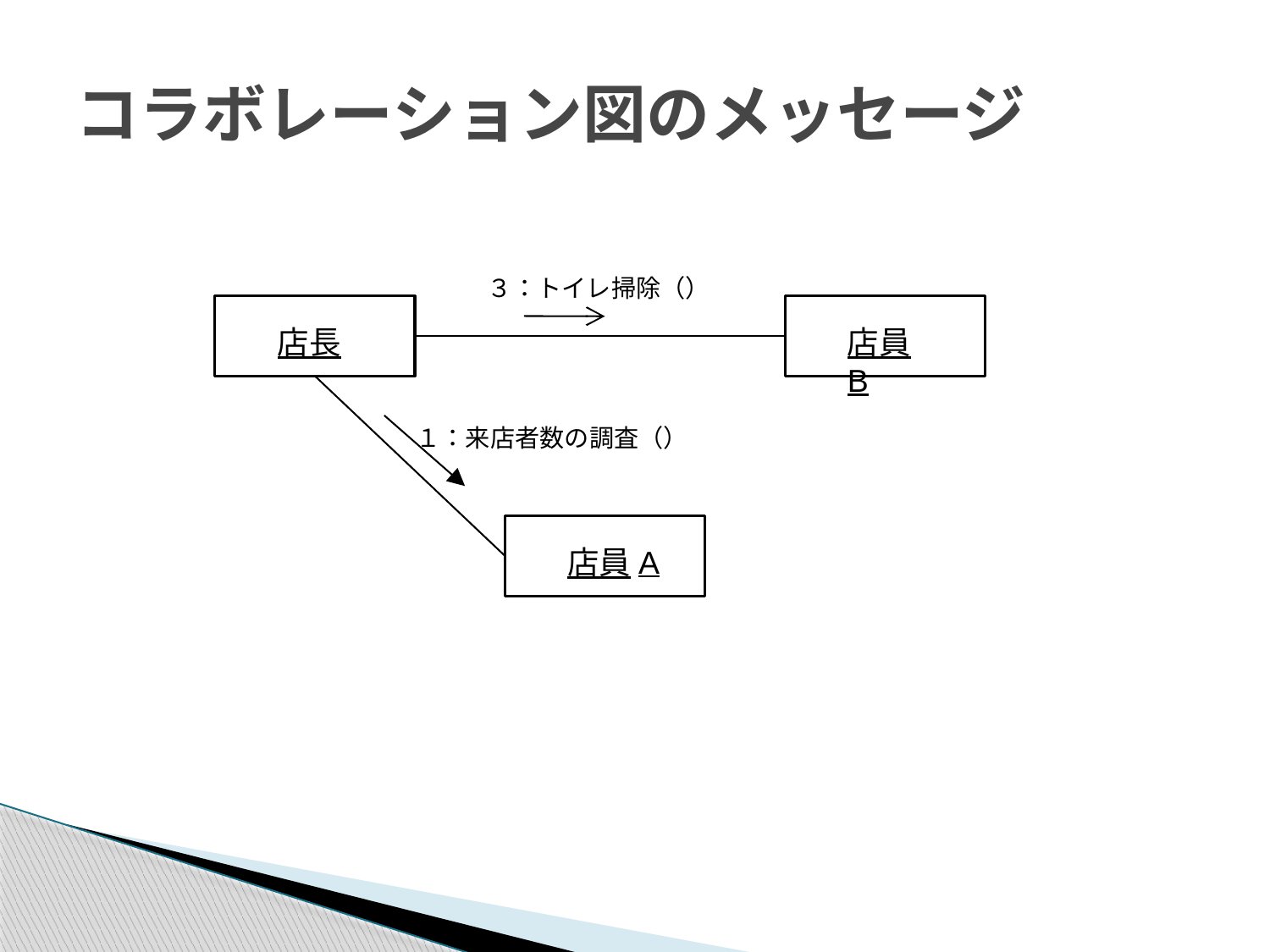

# コラボレーション図のメッセージ
３：トイレ掃除（）

店長

店員B
１：来店者数の調査（）

店員A